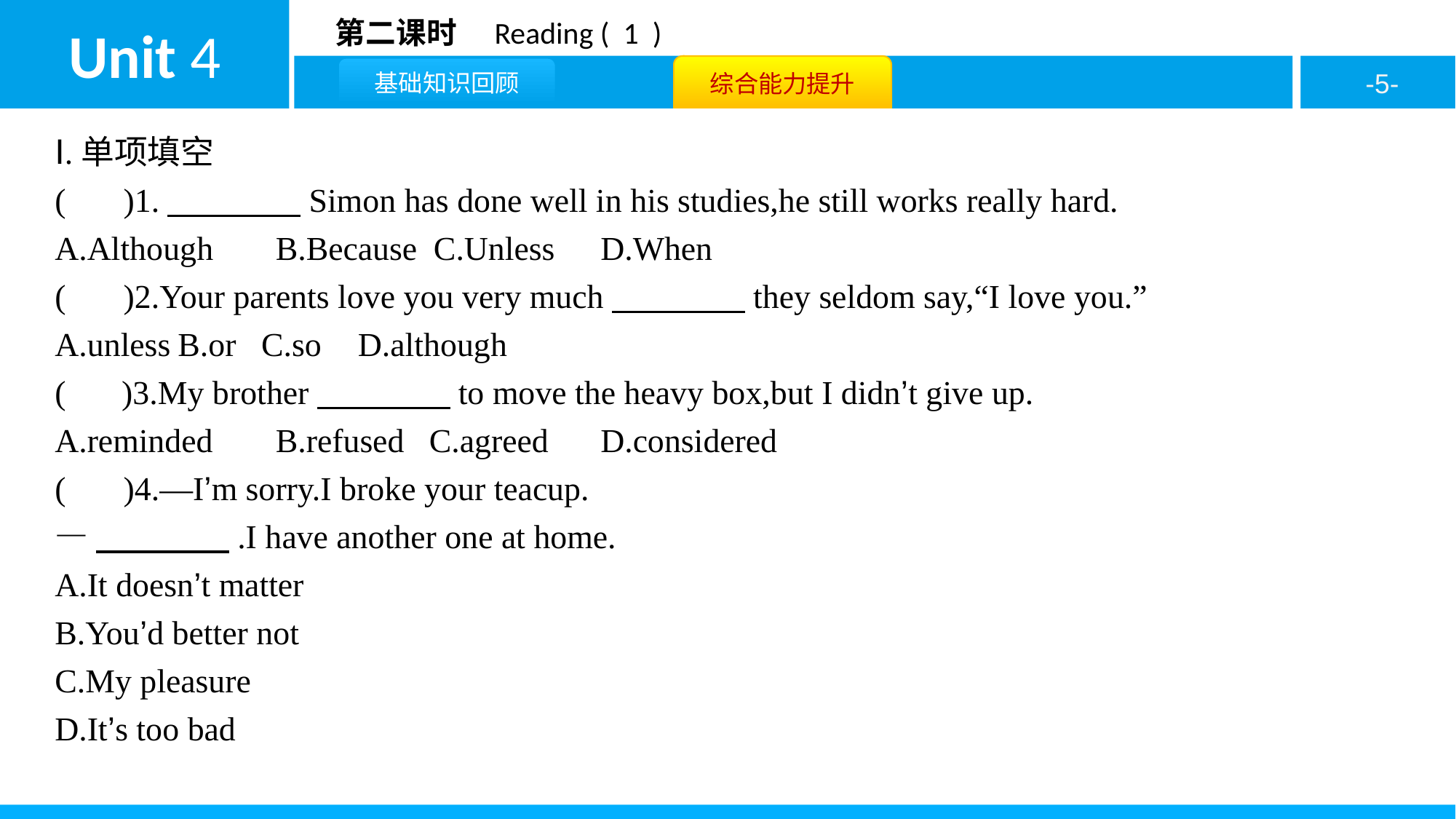

Ⅰ.单项填空
(  A  )1.　　　　Simon has done well in his studies,he still works really hard.
A.Although	B.Because  C.Unless	D.When
(  D  )2.Your parents love you very much　　　　they seldom say,“I love you.”
A.unless	B.or   C.so	D.although
(  B  )3.My brother　　　　to move the heavy box,but I didn’t give up.
A.reminded	B.refused   C.agreed	D.considered
(  A  )4.—I’m sorry.I broke your teacup.
—　　　　.I have another one at home.
A.It doesn’t matter
B.You’d better not
C.My pleasure
D.It’s too bad